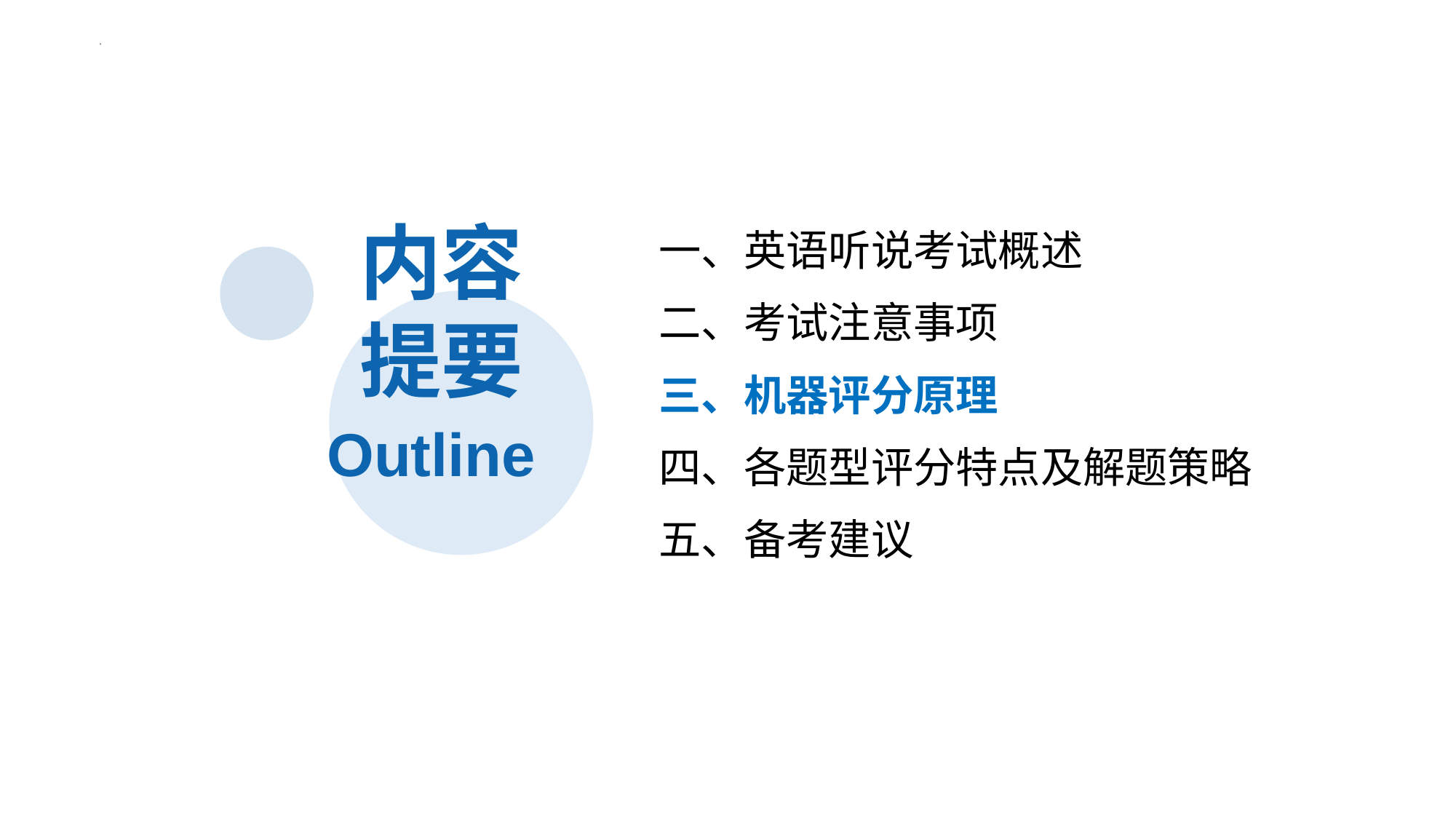

内容
提要

Outline
一、英语听说考试概述
二、考试注意事项
三、机器评分原理
四、各题型评分特点及解题策略
五、备考建议